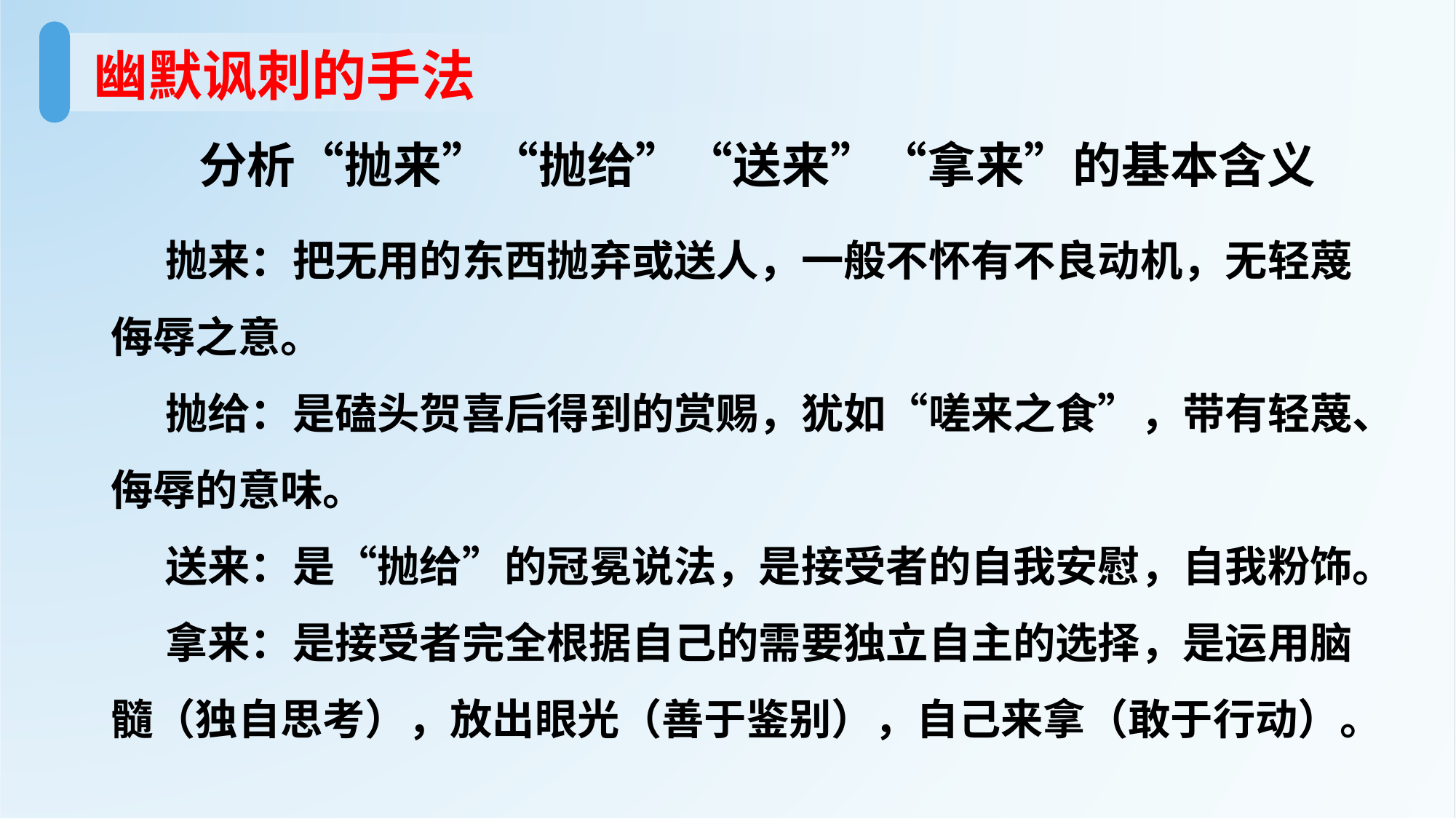

幽默讽刺的手法
分析“抛来”“抛给”“送来”“拿来”的基本含义
抛来：把无用的东西抛弃或送人，一般不怀有不良动机，无轻蔑侮辱之意。
抛给：是磕头贺喜后得到的赏赐，犹如“嗟来之食”，带有轻蔑、侮辱的意味。
送来：是“抛给”的冠冕说法，是接受者的自我安慰，自我粉饰。
拿来：是接受者完全根据自己的需要独立自主的选择，是运用脑髓（独自思考），放出眼光（善于鉴别），自己来拿（敢于行动）。